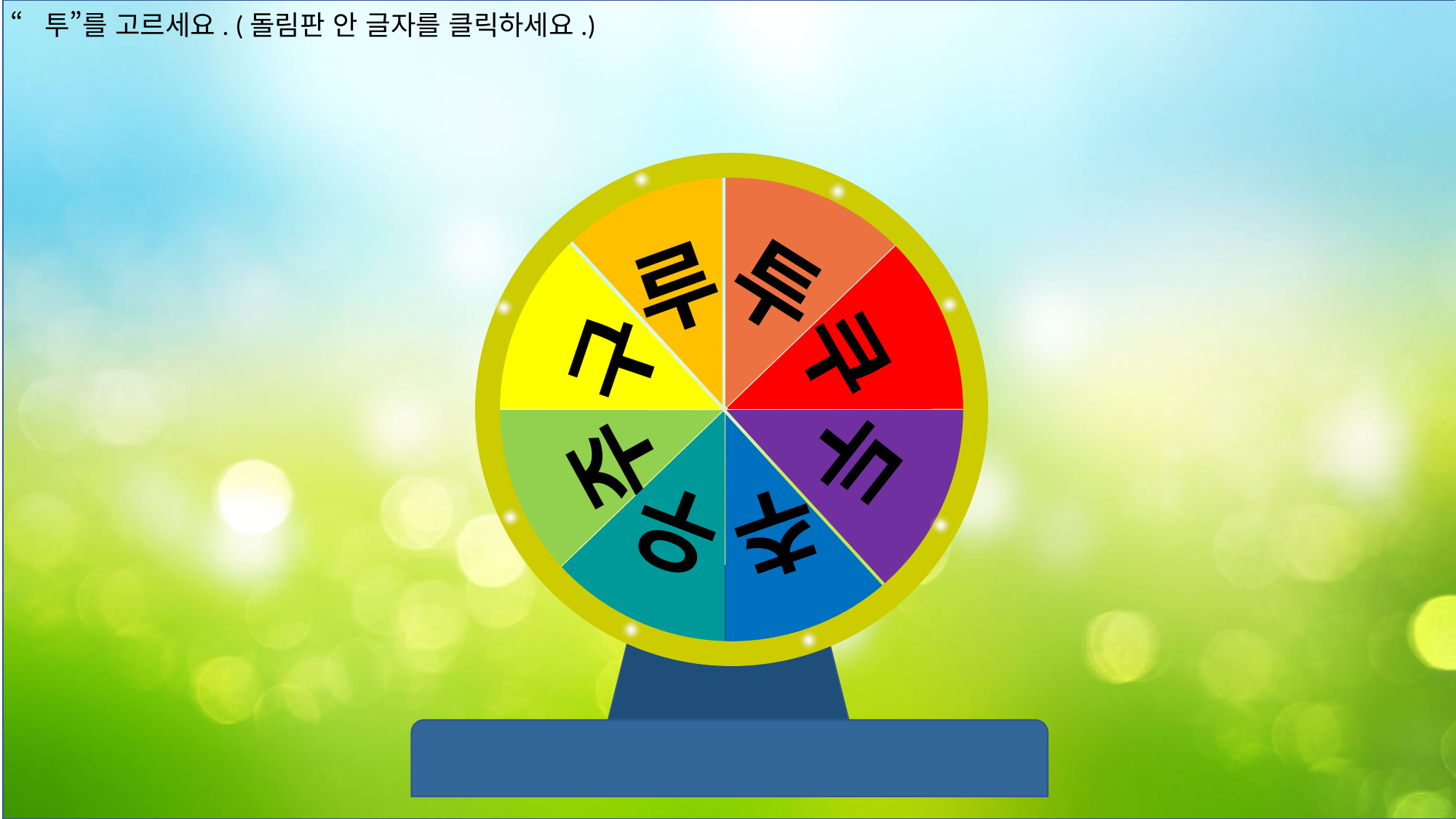

“투”를 고르세요. (돌림판 안 글자를 클릭하세요.)

루

투

구

쿠

두

주

추

우